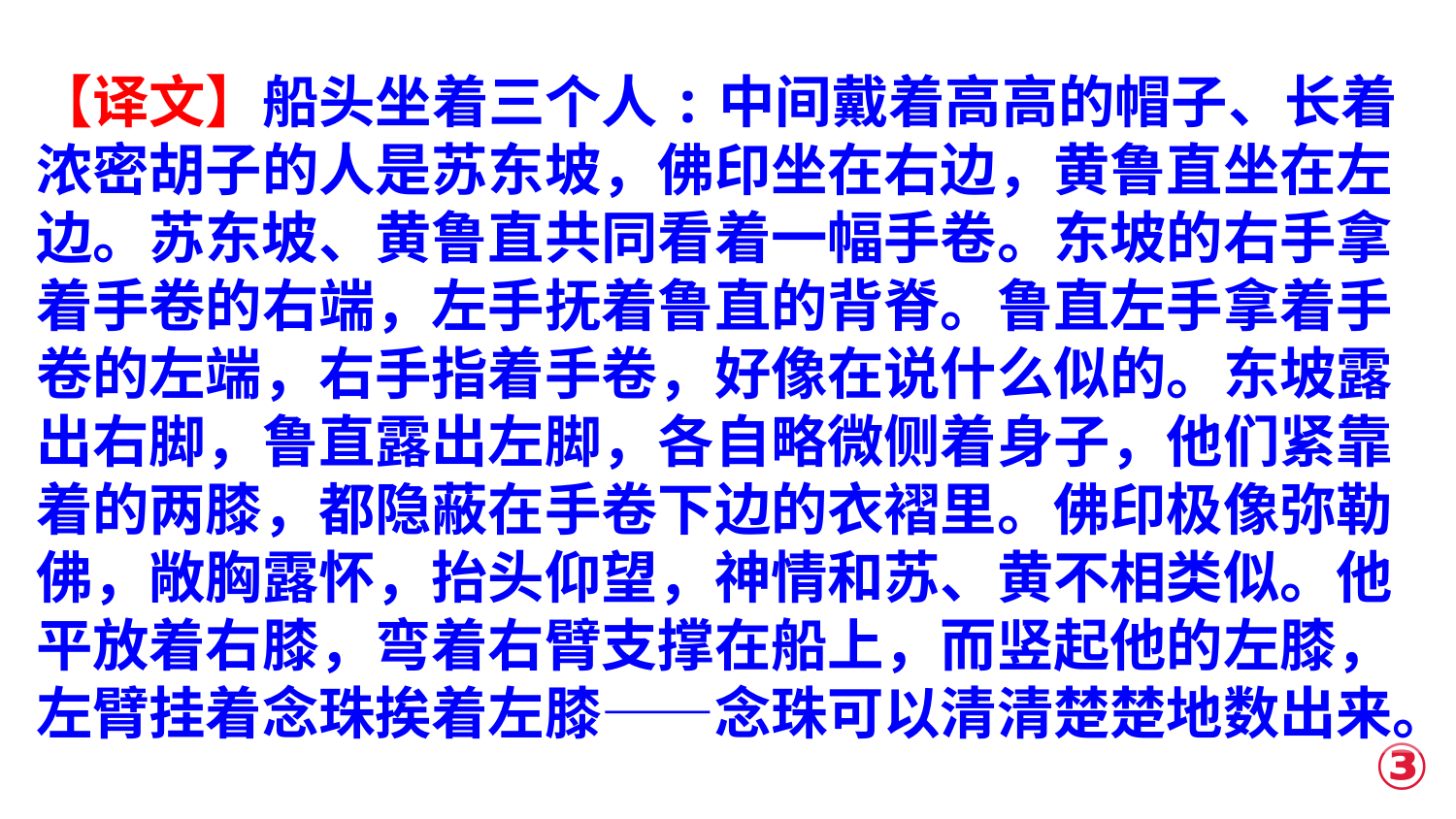

【译文】船头坐着三个人:中间戴着高高的帽子、长着浓密胡子的人是苏东坡，佛印坐在右边，黄鲁直坐在左边。苏东坡、黄鲁直共同看着一幅手卷。东坡的右手拿着手卷的右端，左手抚着鲁直的背脊。鲁直左手拿着手卷的左端，右手指着手卷，好像在说什么似的。东坡露出右脚，鲁直露出左脚，各自略微侧着身子，他们紧靠着的两膝，都隐蔽在手卷下边的衣褶里。佛印极像弥勒佛，敞胸露怀，抬头仰望，神情和苏、黄不相类似。他平放着右膝，弯着右臂支撑在船上，而竖起他的左膝，左臂挂着念珠挨着左膝——念珠可以清清楚楚地数出来。
③